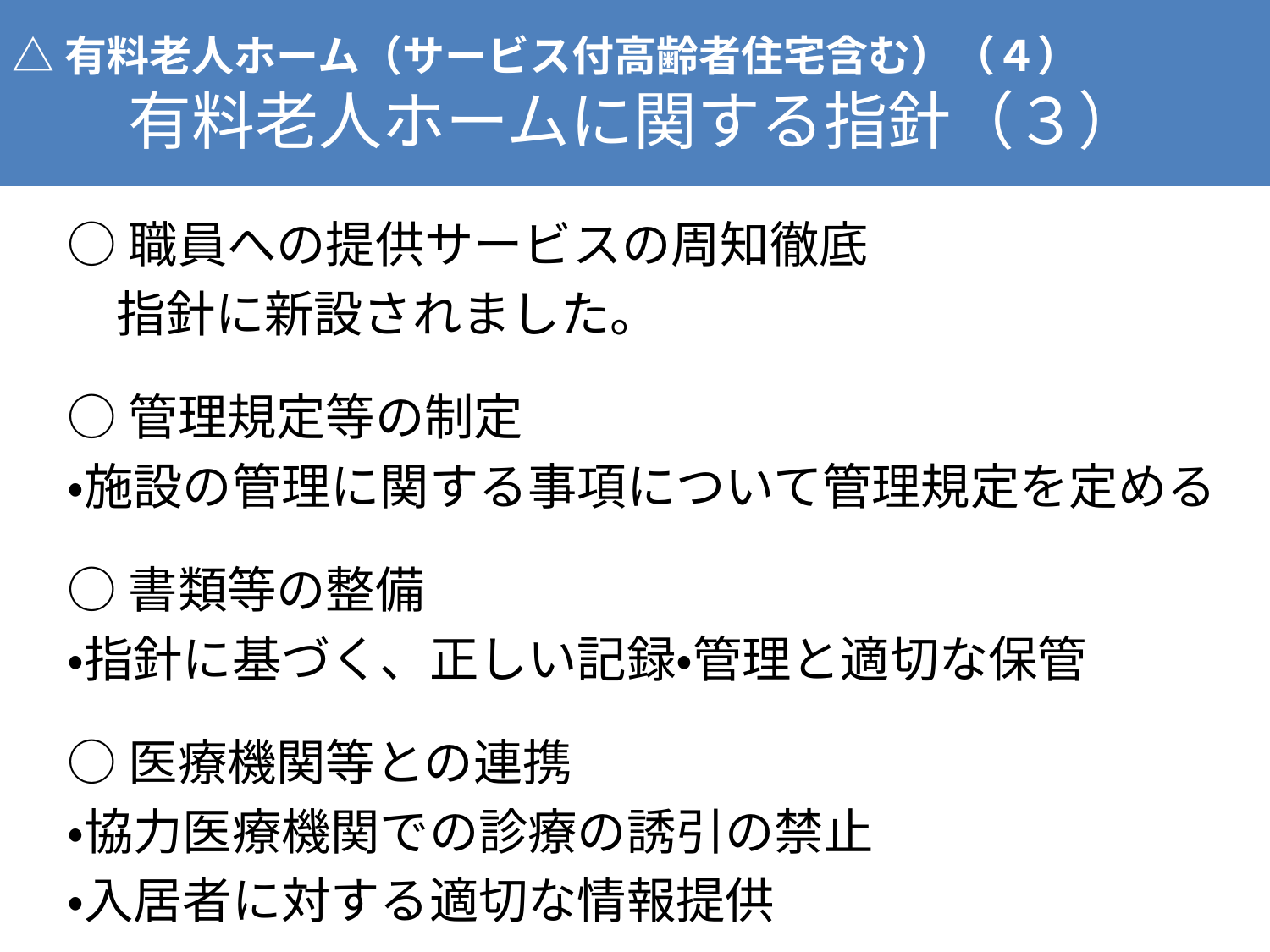

△有料老人ホーム（サービス付高齢者住宅含む）（４）
有料老人ホームに関する指針（３）

○職員への提供サービスの周知徹底
　指針に新設されました。

○管理規定等の制定
・施設の管理に関する事項について管理規定を定める

○書類等の整備
・指針に基づく、正しい記録・管理と適切な保管

○医療機関等との連携
・協力医療機関での診療の誘引の禁止
・入居者に対する適切な情報提供